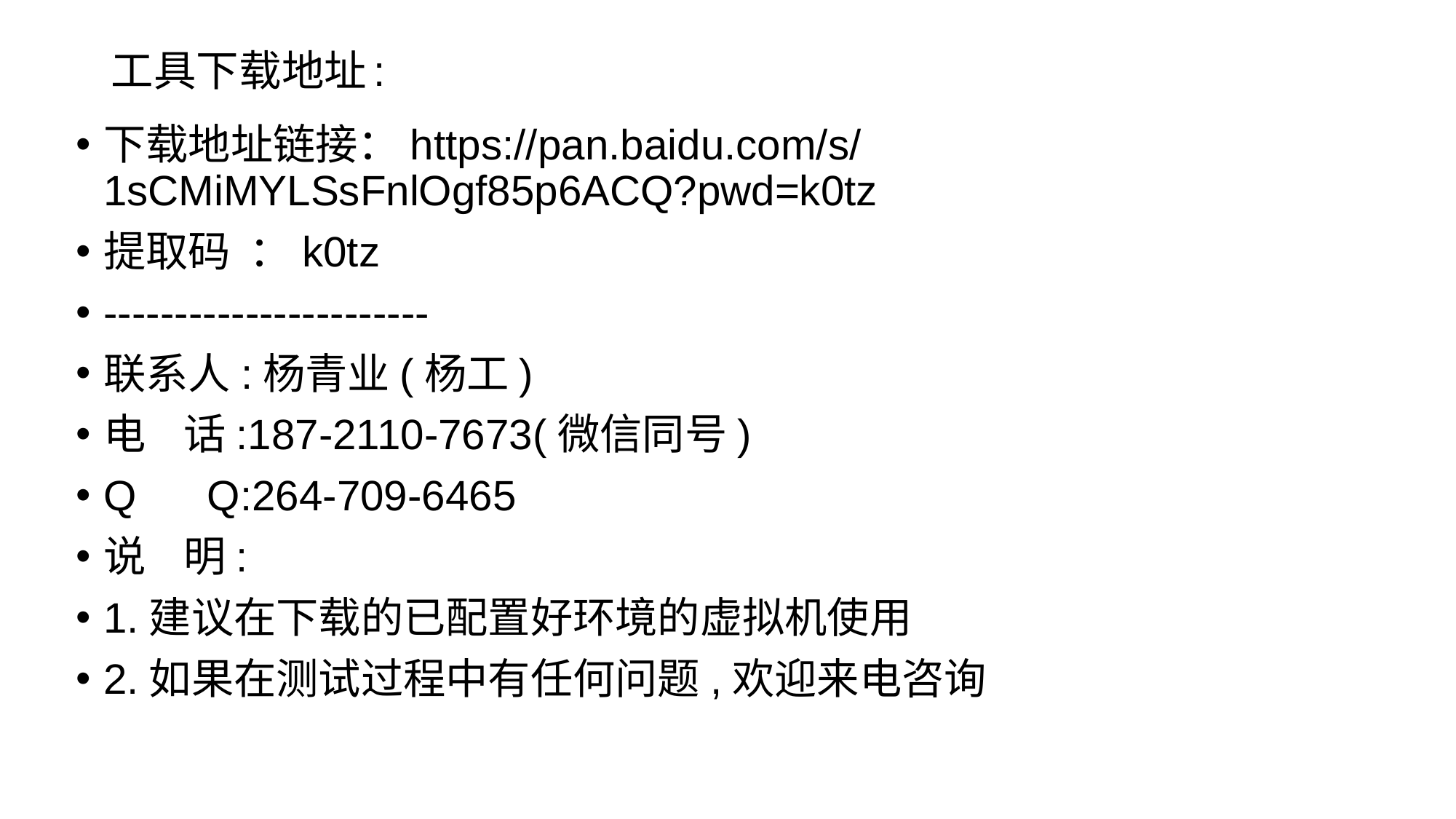

# 工具下载地址:
下载地址链接：https://pan.baidu.com/s/1sCMiMYLSsFnlOgf85p6ACQ?pwd=k0tz
提取码  ：k0tz
-----------------------
联系人:杨青业(杨工)
电    话:187-2110-7673(微信同号)
Q      Q:264-709-6465
说    明:
1.建议在下载的已配置好环境的虚拟机使用
2.如果在测试过程中有任何问题,欢迎来电咨询